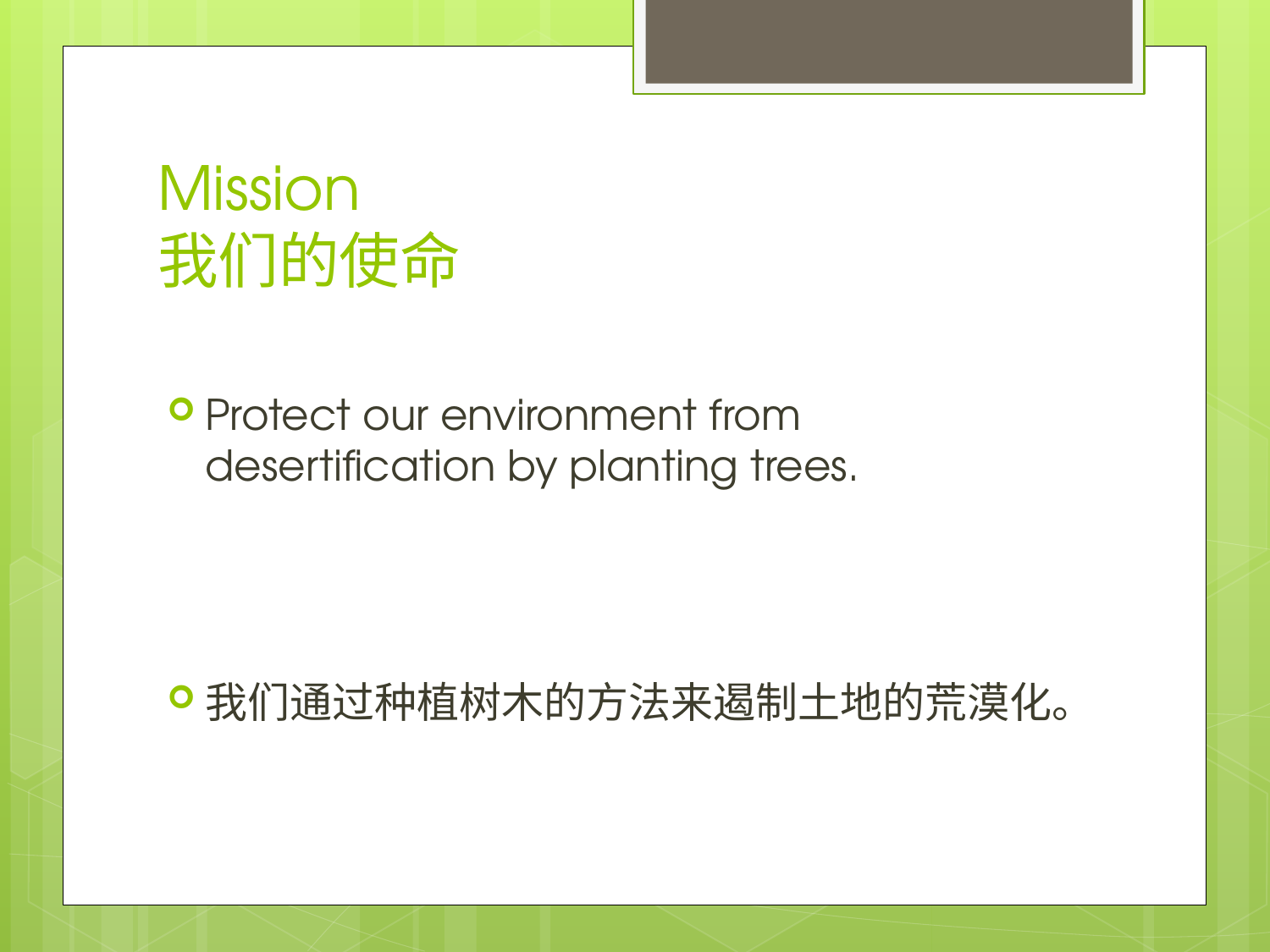

# Mission 我们的使命

Protect our environment from desertification by planting trees.

我们通过种植树木的方法来遏制土地的荒漠化。